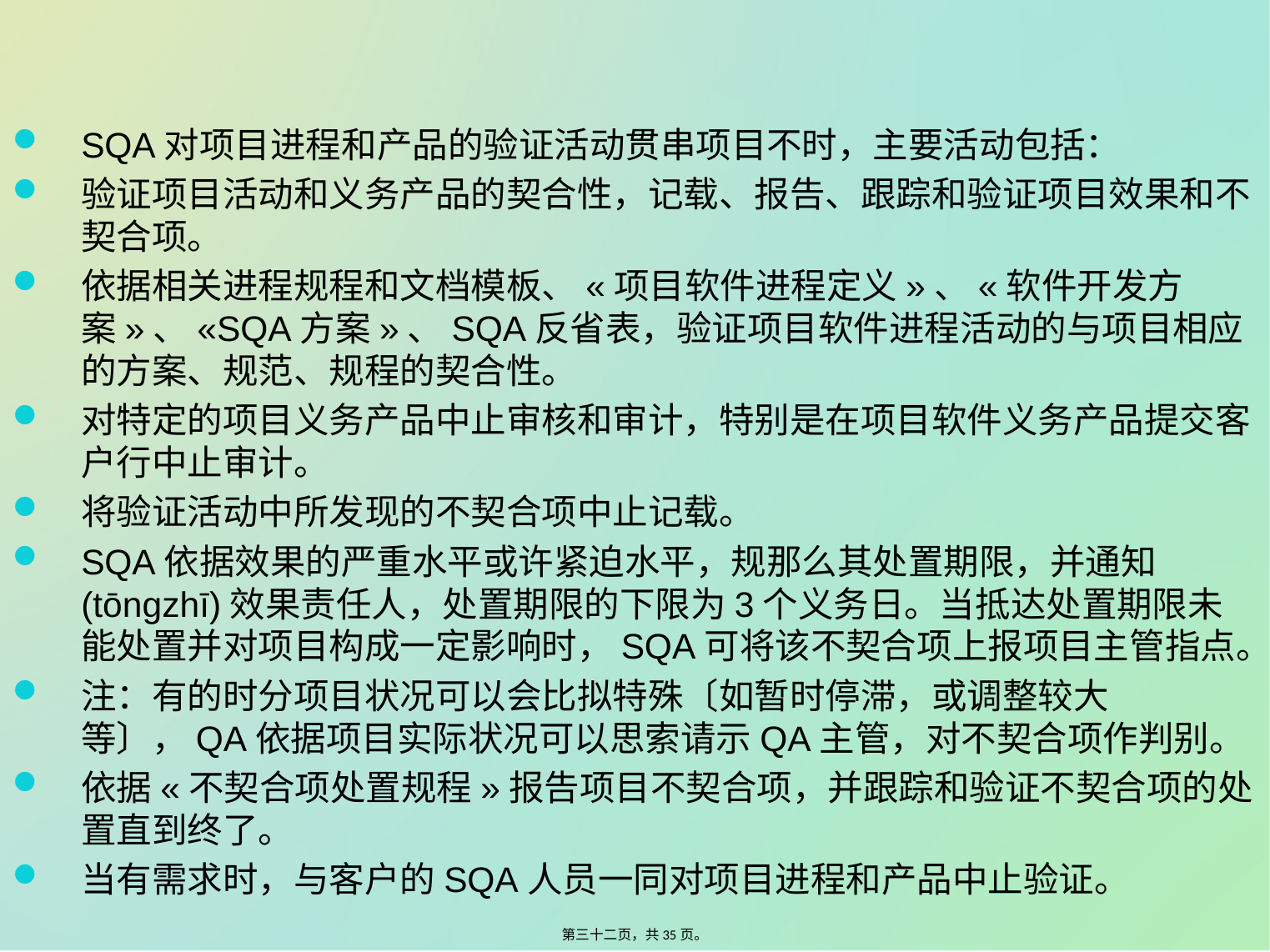

SQA对项目进程和产品的验证活动贯串项目不时，主要活动包括：
验证项目活动和义务产品的契合性，记载、报告、跟踪和验证项目效果和不契合项。
依据相关进程规程和文档模板、«项目软件进程定义»、«软件开发方案»、«SQA方案»、SQA反省表，验证项目软件进程活动的与项目相应的方案、规范、规程的契合性。
对特定的项目义务产品中止审核和审计，特别是在项目软件义务产品提交客户行中止审计。
将验证活动中所发现的不契合项中止记载。
SQA依据效果的严重水平或许紧迫水平，规那么其处置期限，并通知(tōngzhī)效果责任人，处置期限的下限为3个义务日。当抵达处置期限未能处置并对项目构成一定影响时，SQA可将该不契合项上报项目主管指点。
注：有的时分项目状况可以会比拟特殊〔如暂时停滞，或调整较大等〕，QA依据项目实际状况可以思索请示QA主管，对不契合项作判别。
依据«不契合项处置规程»报告项目不契合项，并跟踪和验证不契合项的处置直到终了。
当有需求时，与客户的SQA人员一同对项目进程和产品中止验证。
第三十二页，共35页。